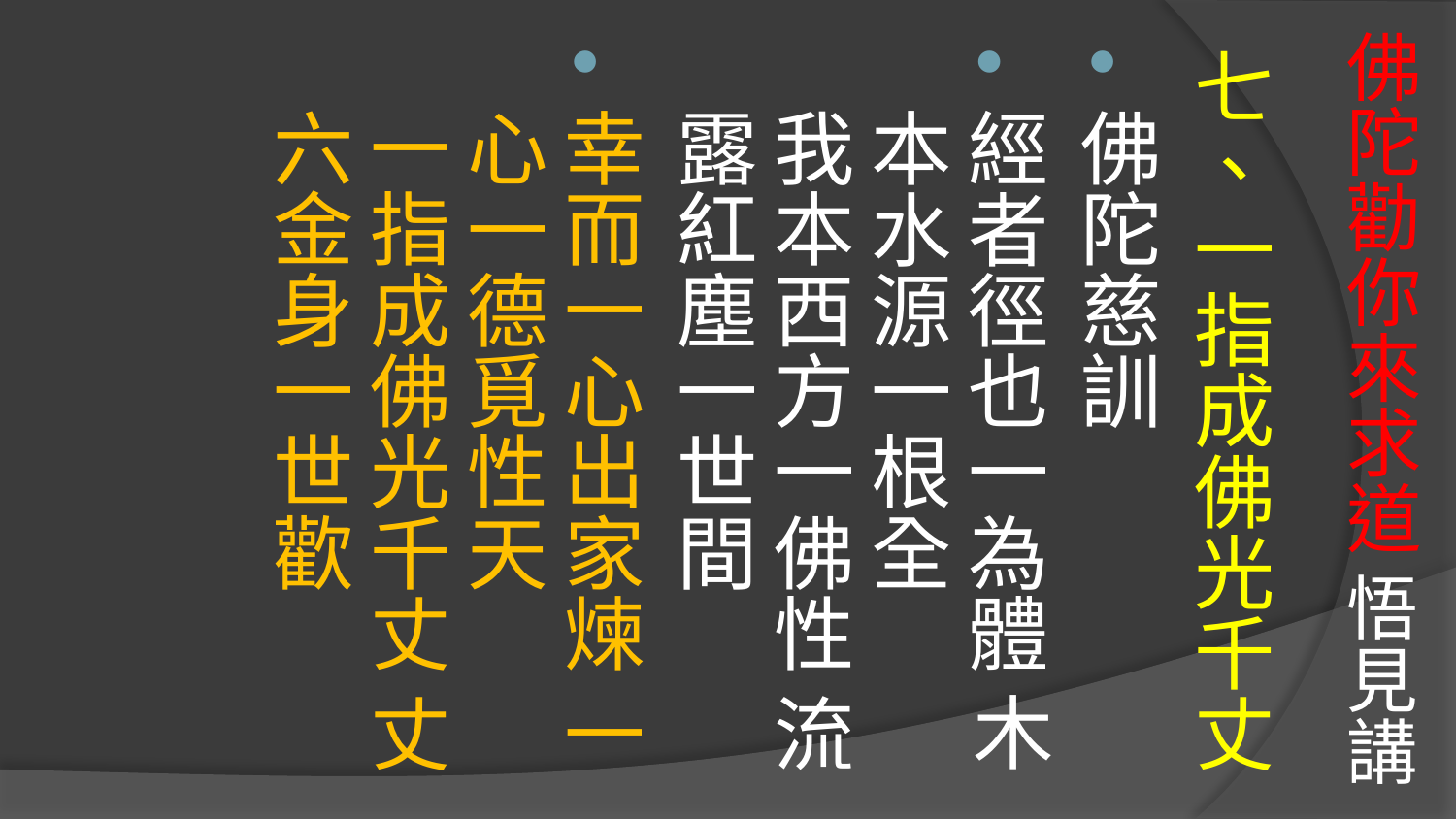

# 佛陀勸你來求道 悟見講
七、一指成佛光千丈
佛陀慈訓
經者徑也一為體 木本水源一根全
我本西方一佛性 流露紅塵一世間
幸而一心出家煉 一心一德覓性天 
一指成佛光千丈 丈六金身一世歡